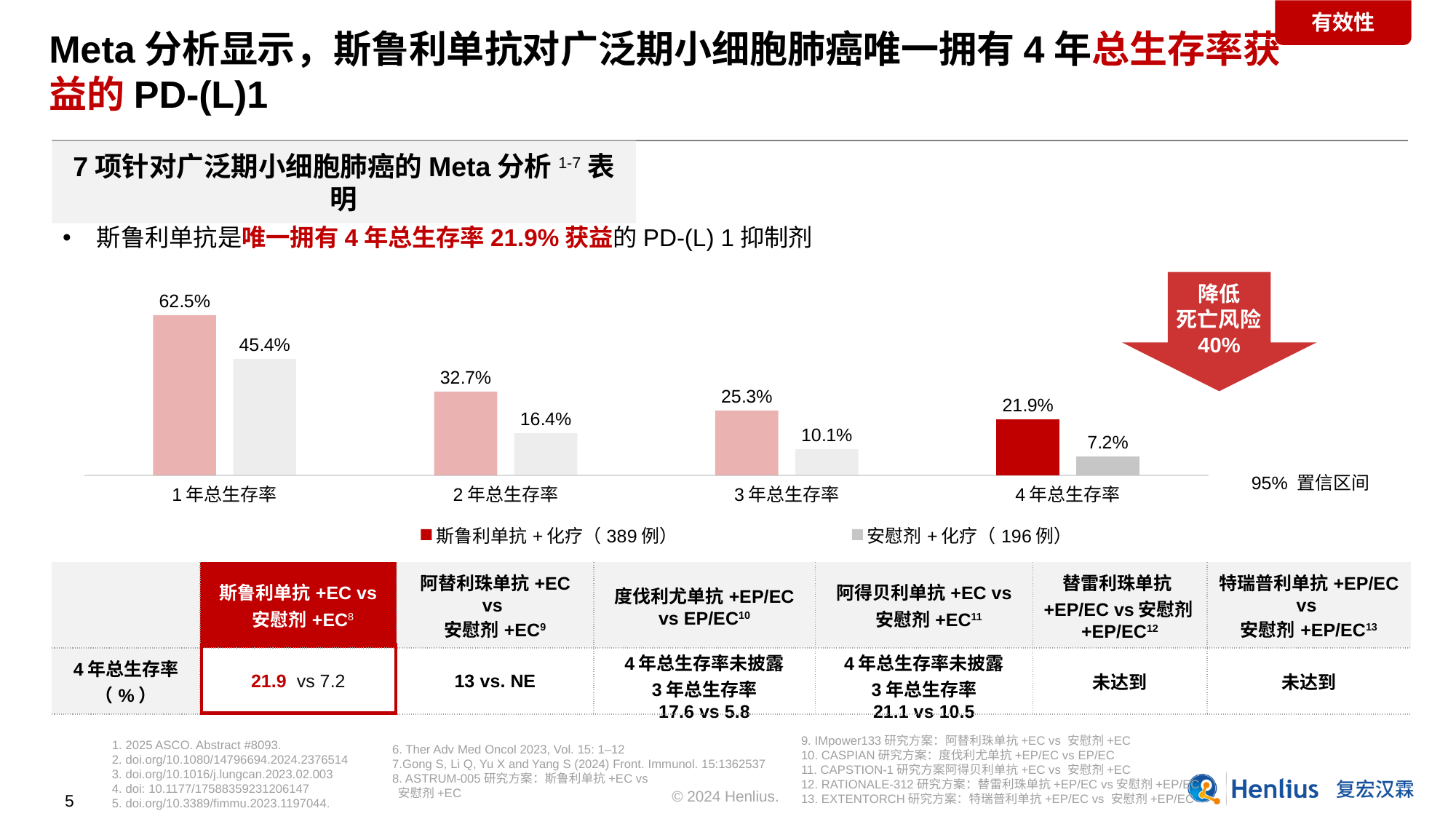

有效性

Meta分析显示，斯鲁利单抗对广泛期小细胞肺癌唯一拥有4年总生存率获益的PD-(L)1
7项针对广泛期小细胞肺癌的Meta分析1-7表明
斯鲁利单抗是唯一拥有4年总生存率21.9%获益的PD-(L) 1抑制剂

### Chart

| Category | 斯鲁利单抗+化疗（389例） | 安慰剂+化疗（196例） |
|---|---|---|
| 1年总生存率 | 0.625 | 0.454 |
| 2年总生存率 | 0.327 | 0.164 |
| 3年总生存率 | 0.253 | 0.101 |
| 4年总生存率 | 0.219 | 0.072 |
95% 置信区间
降低
死亡风险40%
|  | 斯鲁利单抗+EC vs 安慰剂+EC8 | 阿替利珠单抗+EC vs 安慰剂+EC9 | 度伐利尤单抗+EP/EC vs EP/EC10 | 阿得贝利单抗+EC vs 安慰剂+EC11 | 替雷利珠单抗+EP/EC vs安慰剂+EP/EC12 | 特瑞普利单抗+EP/EC vs 安慰剂+EP/EC13 |
| --- | --- | --- | --- | --- | --- | --- |
| 4年总生存率（%） | 21.9 vs 7.2 | 13 vs. NE | 4年总生存率未披露 3年总生存率 17.6 vs 5.8 | 4年总生存率未披露 3年总生存率 21.1 vs 10.5 | 未达到 | 未达到 |

9. IMpower133研究方案：阿替利珠单抗+EC vs 安慰剂+EC
10. CASPIAN研究方案：度伐利尤单抗+EP/EC vs EP/EC
11. CAPSTION-1研究方案阿得贝利单抗+EC vs 安慰剂+EC
12. RATIONALE-312研究方案：替雷利珠单抗+EP/EC vs安慰剂+EP/EC
13. EXTENTORCH研究方案：特瑞普利单抗+EP/EC vs 安慰剂+EP/EC
1. 2025 ASCO. Abstract #8093.
2. doi.org/10.1080/14796694.2024.2376514
3. doi.org/10.1016/j.lungcan.2023.02.003
4. doi: 10.1177/17588359231206147
5. doi.org/10.3389/fimmu.2023.1197044.
6. Ther Adv Med Oncol 2023, Vol. 15: 1–12
7.Gong S, Li Q, Yu X and Yang S (2024) Front. Immunol. 15:1362537
8. ASTRUM-005研究方案：斯鲁利单抗+EC vs
 安慰剂+EC
5
5